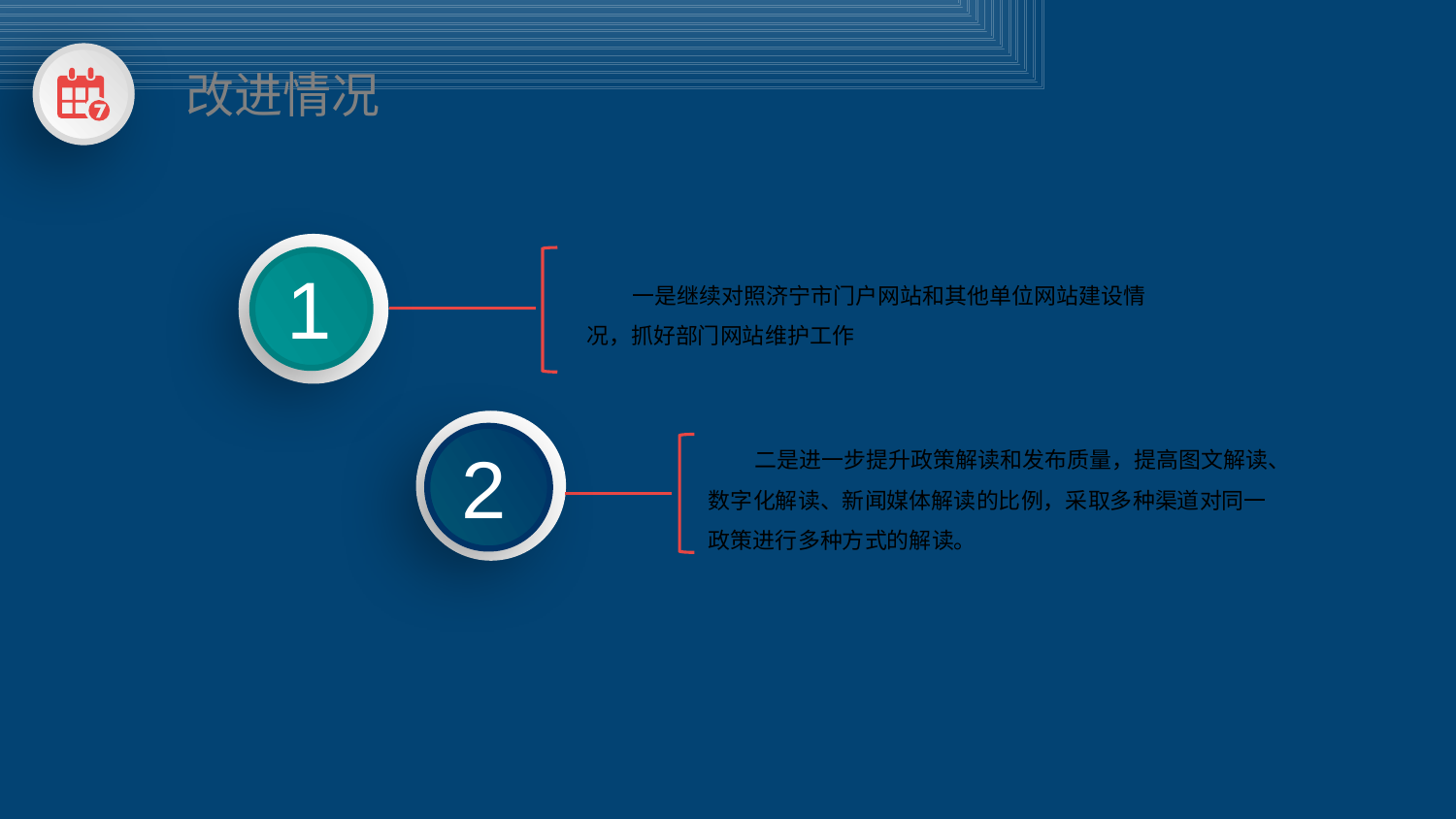

改进情况

        一是继续对照济宁市门户网站和其他单位网站建设情况，抓好部门网站维护工作

1

2
        二是进一步提升政策解读和发布质量，提高图文解读、数字化解读、新闻媒体解读的比例，采取多种渠道对同一政策进行多种方式的解读。